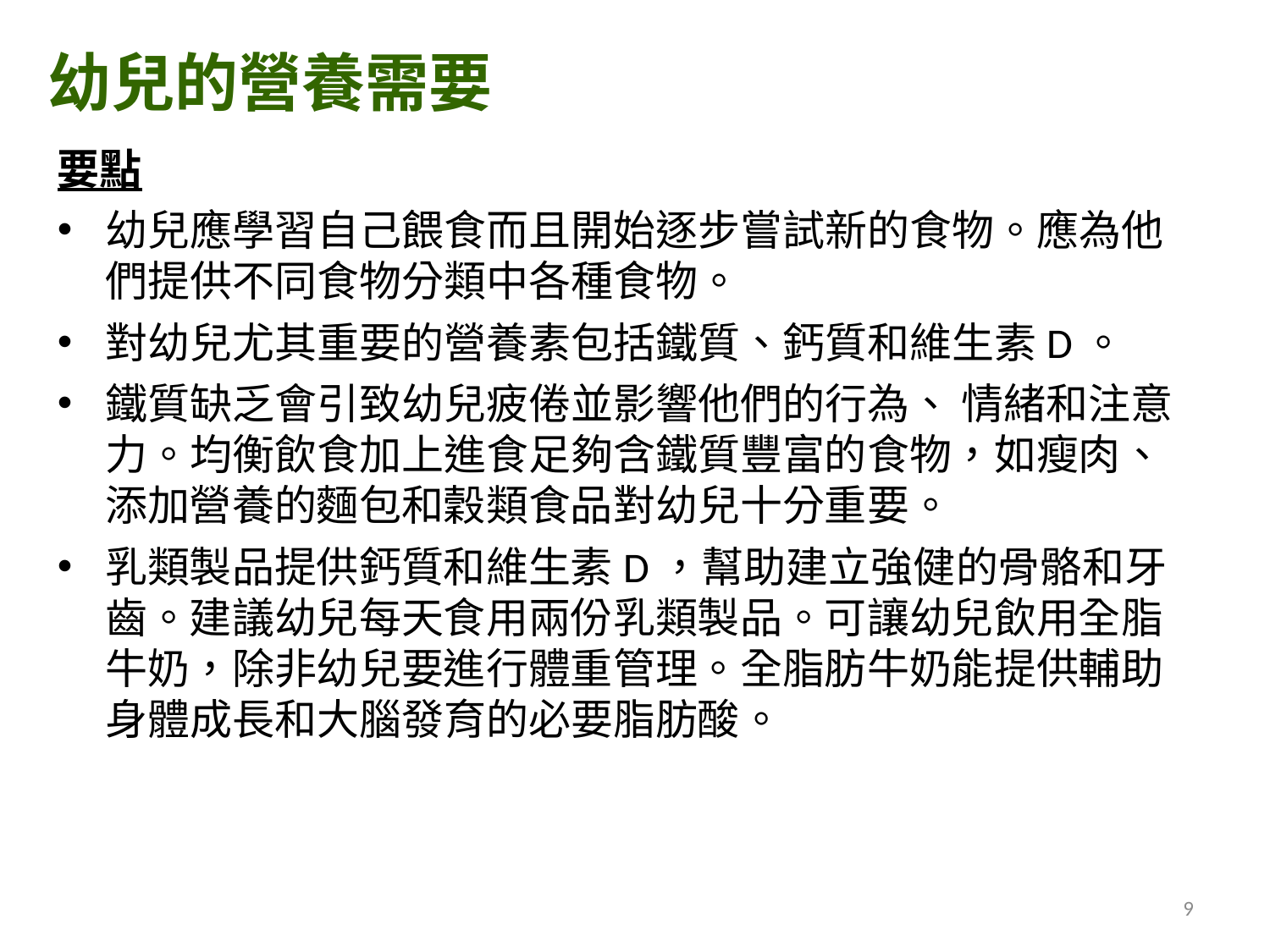

幼兒的營養需要
要點
幼兒應學習自己餵食而且開始逐步嘗試新的食物。應為他們提供不同食物分類中各種食物。
對幼兒尤其重要的營養素包括鐵質、鈣質和維生素D。
鐵質缺乏會引致幼兒疲倦並影響他們的行為、 情緒和注意力。均衡飲食加上進食足夠含鐵質豐富的食物，如瘦肉、 添加營養的麵包和穀類食品對幼兒十分重要。
乳類製品提供鈣質和維生素D，幫助建立強健的骨骼和牙齒。建議幼兒每天食用兩份乳類製品。可讓幼兒飲用全脂牛奶，除非幼兒要進行體重管理。全脂肪牛奶能提供輔助身體成長和大腦發育的必要脂肪酸。
9